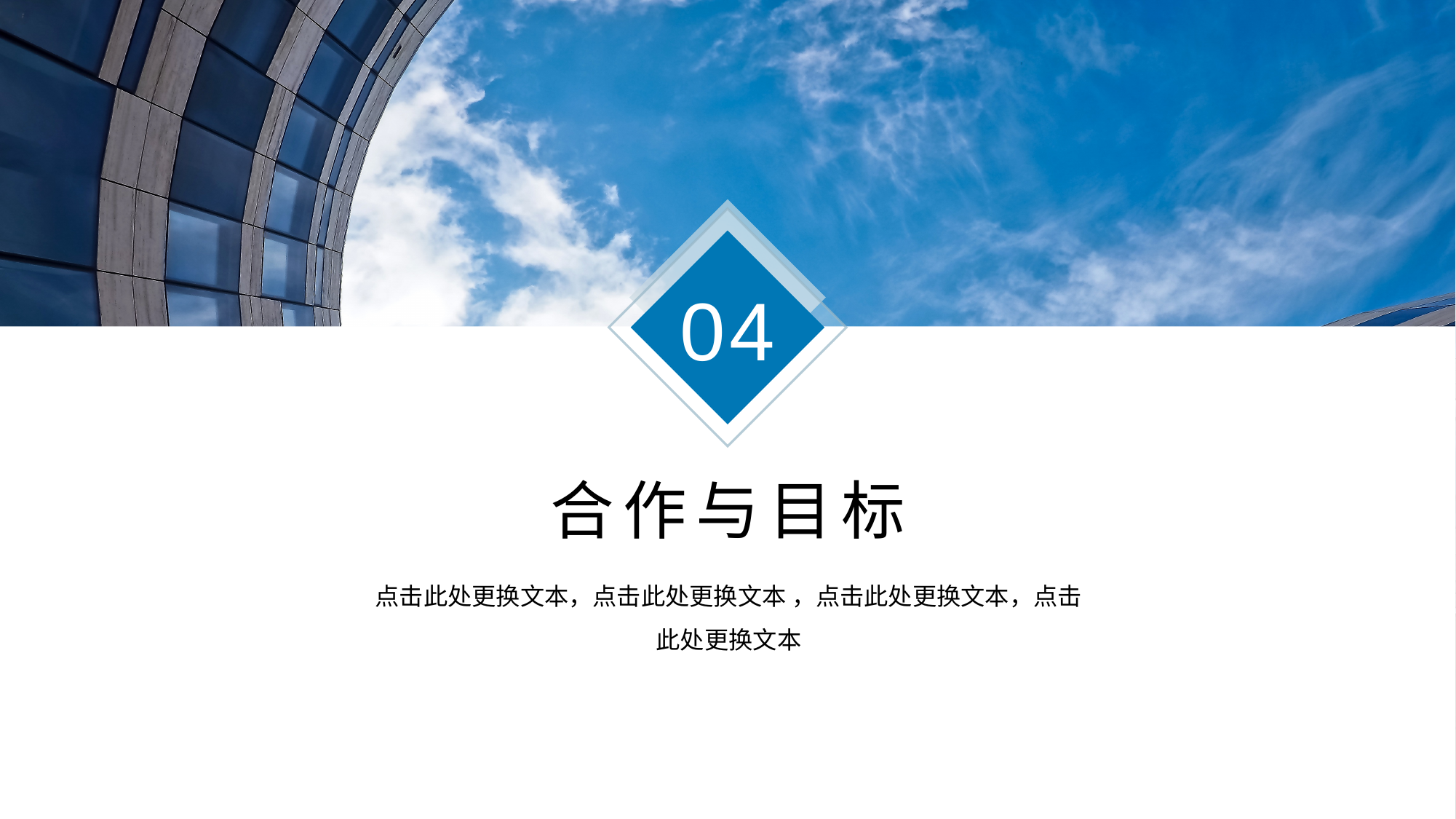

04

合作与目标
点击此处更换文本，点击此处更换文本 ，点击此处更换文本，点击此处更换文本